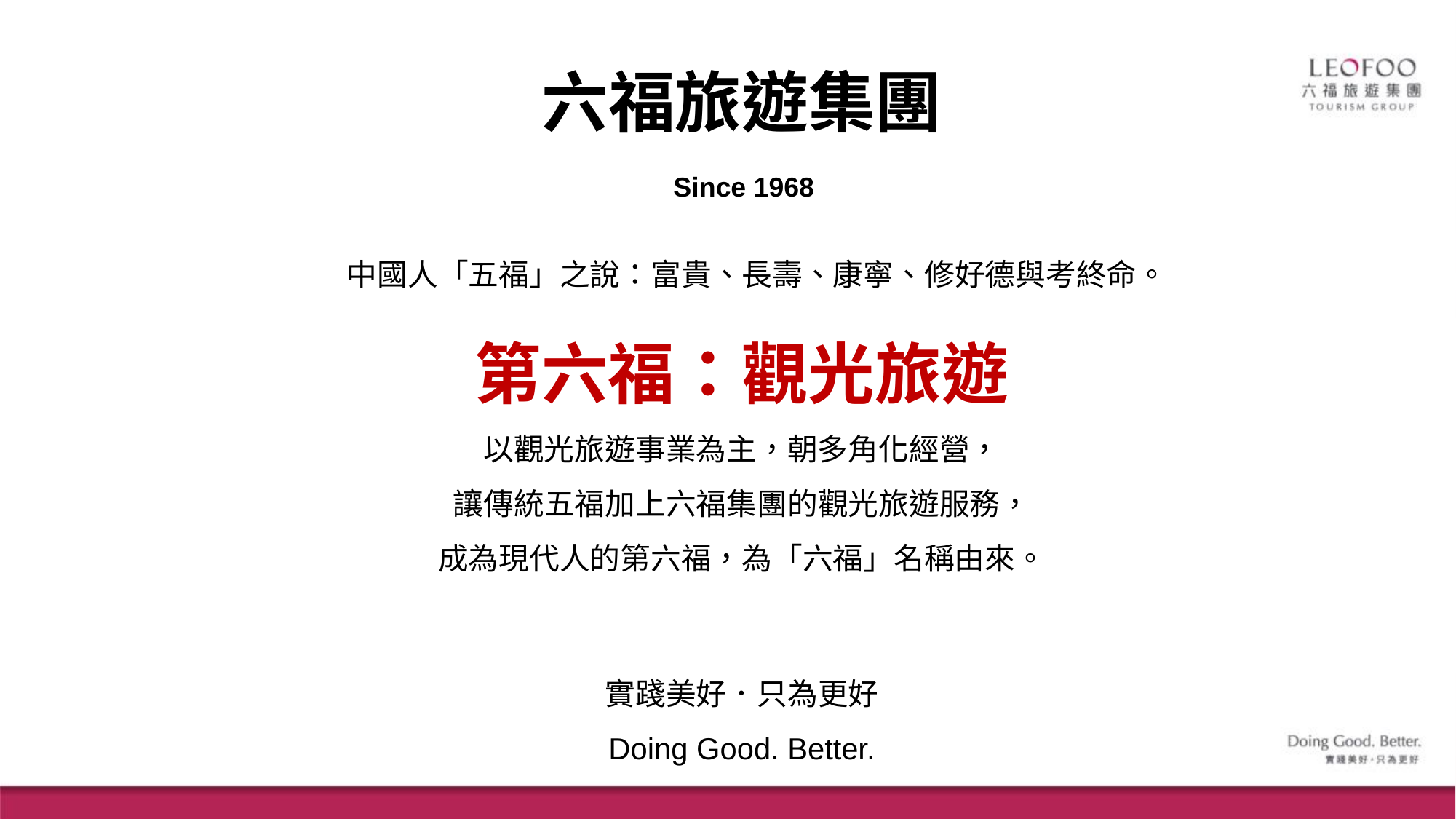

六福旅遊集團
Since 1968

中國人「五福」之說：富貴、長壽、康寧、修好德與考終命。
第六福：觀光旅遊
以觀光旅遊事業為主，朝多角化經營，
讓傳統五福加上六福集團的觀光旅遊服務，
成為現代人的第六福，為「六福」名稱由來。

實踐美好．只為更好
Doing Good. Better.